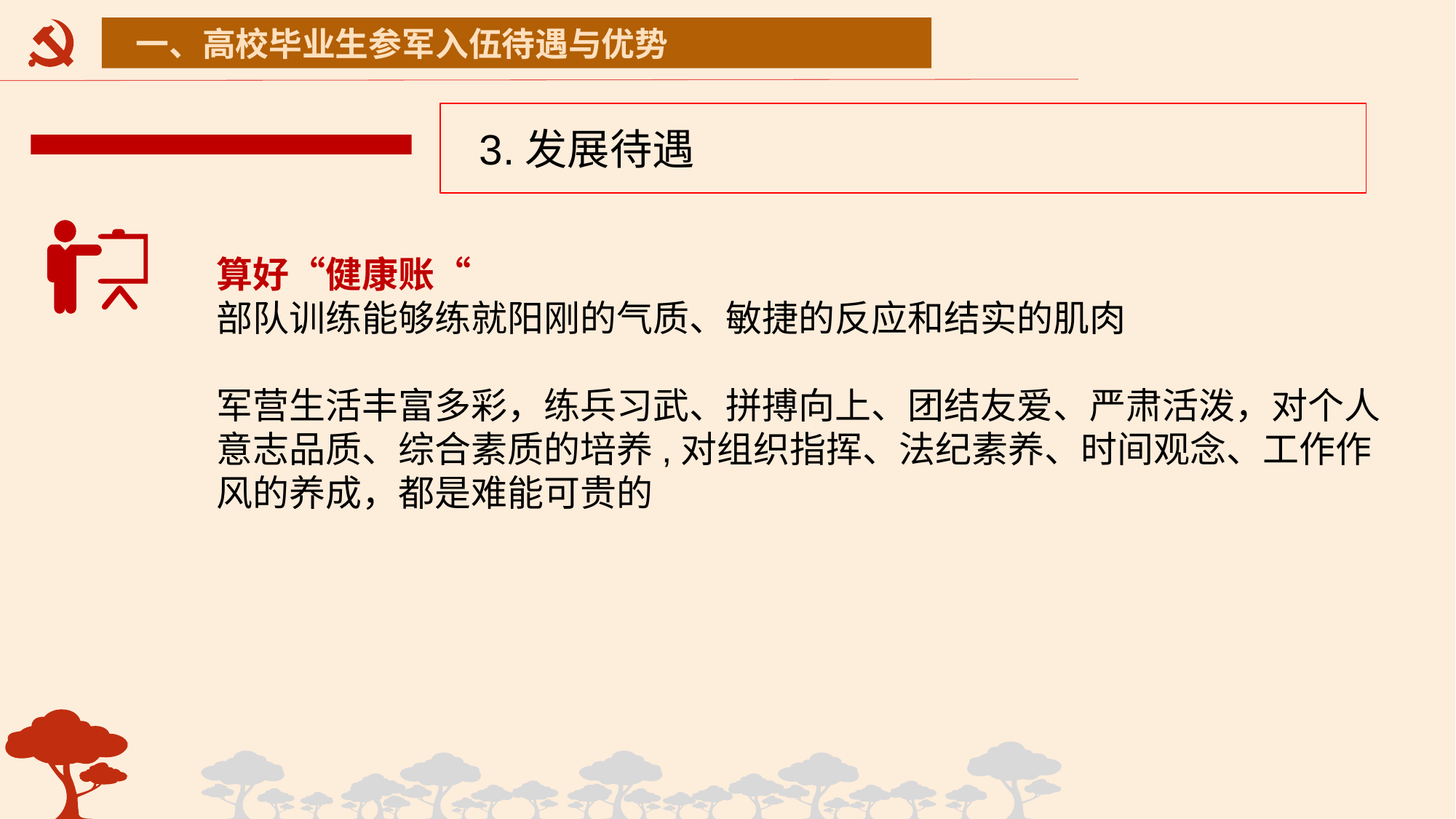

一、高校毕业生参军入伍待遇与优势

3.发展待遇

算好“健康账“
部队训练能够练就阳刚的气质、敏捷的反应和结实的肌肉

军营生活丰富多彩，练兵习武、拼搏向上、团结友爱、严肃活泼，对个人意志品质、综合素质的培养,对组织指挥、法纪素养、时间观念、工作作风的养成，都是难能可贵的